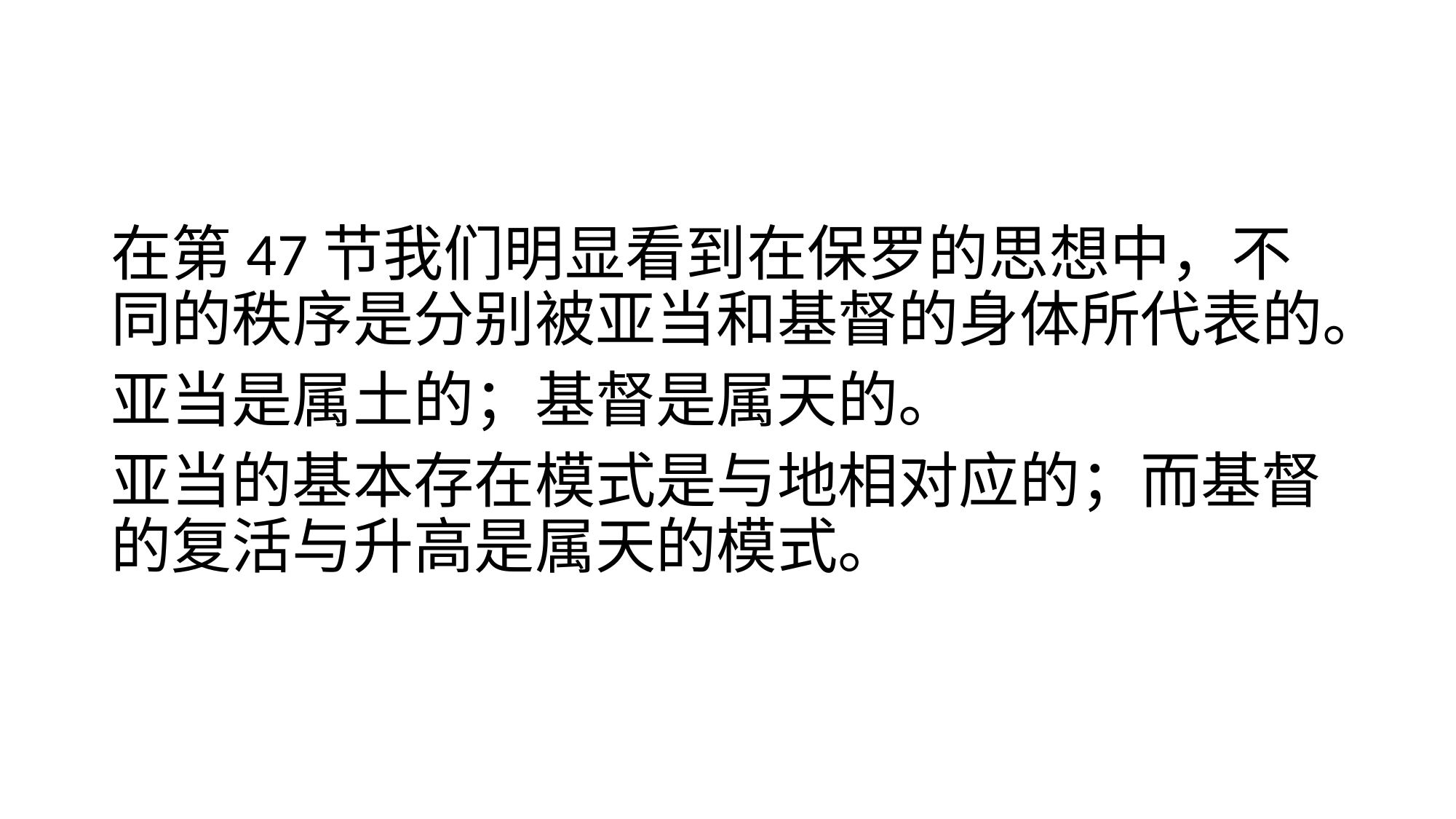

#
在第47节我们明显看到在保罗的思想中，不同的秩序是分别被亚当和基督的身体所代表的。
亚当是属土的；基督是属天的。
亚当的基本存在模式是与地相对应的；而基督的复活与升高是属天的模式。